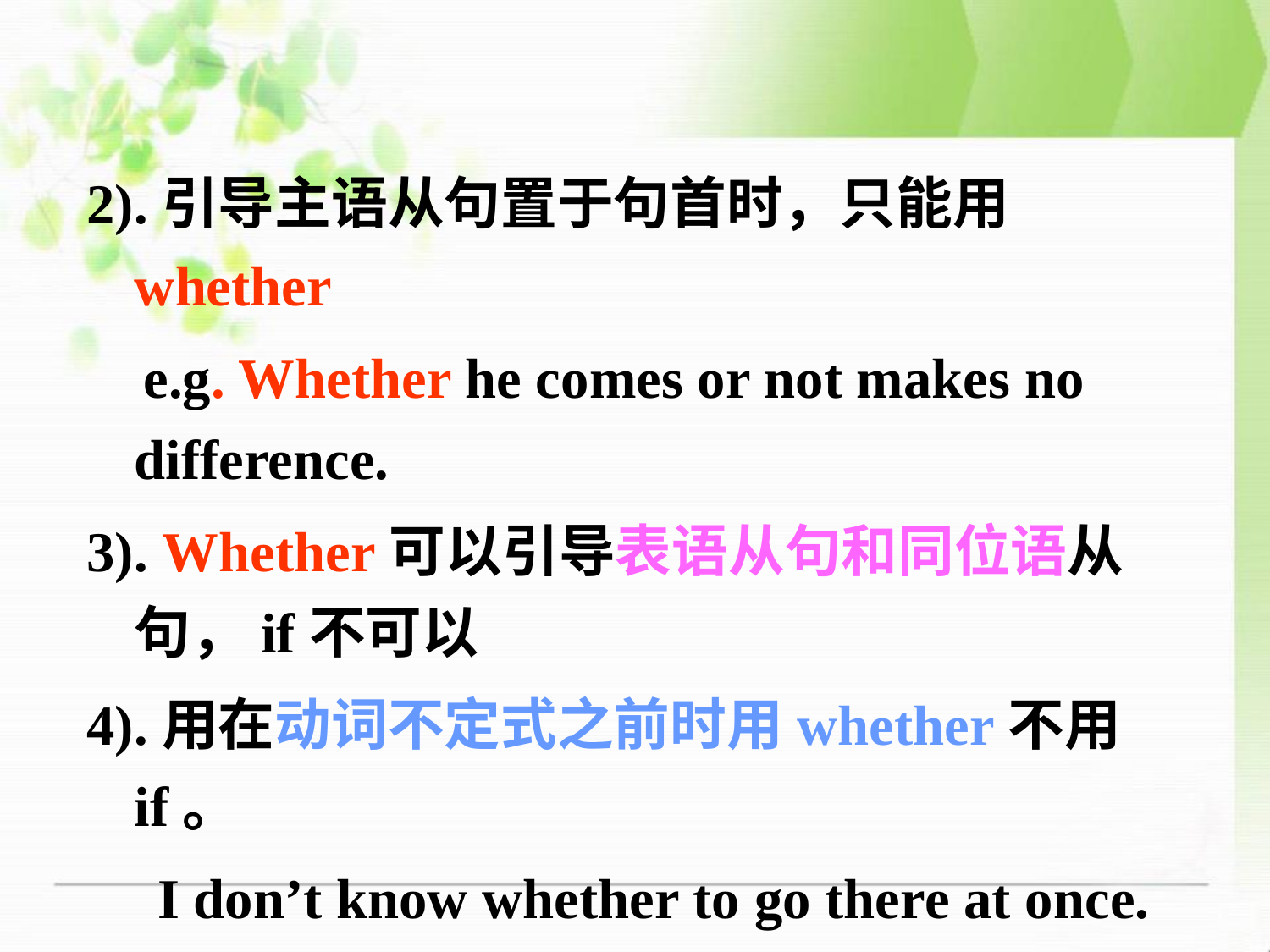

2).引导主语从句置于句首时，只能用whether
    e.g. Whether he comes or not makes no difference.
3). Whether可以引导表语从句和同位语从句，if不可以
4).用在动词不定式之前时用whether不用if。
     I don’t know whether to go there at once.
     我不知道是不是该立刻去那里。